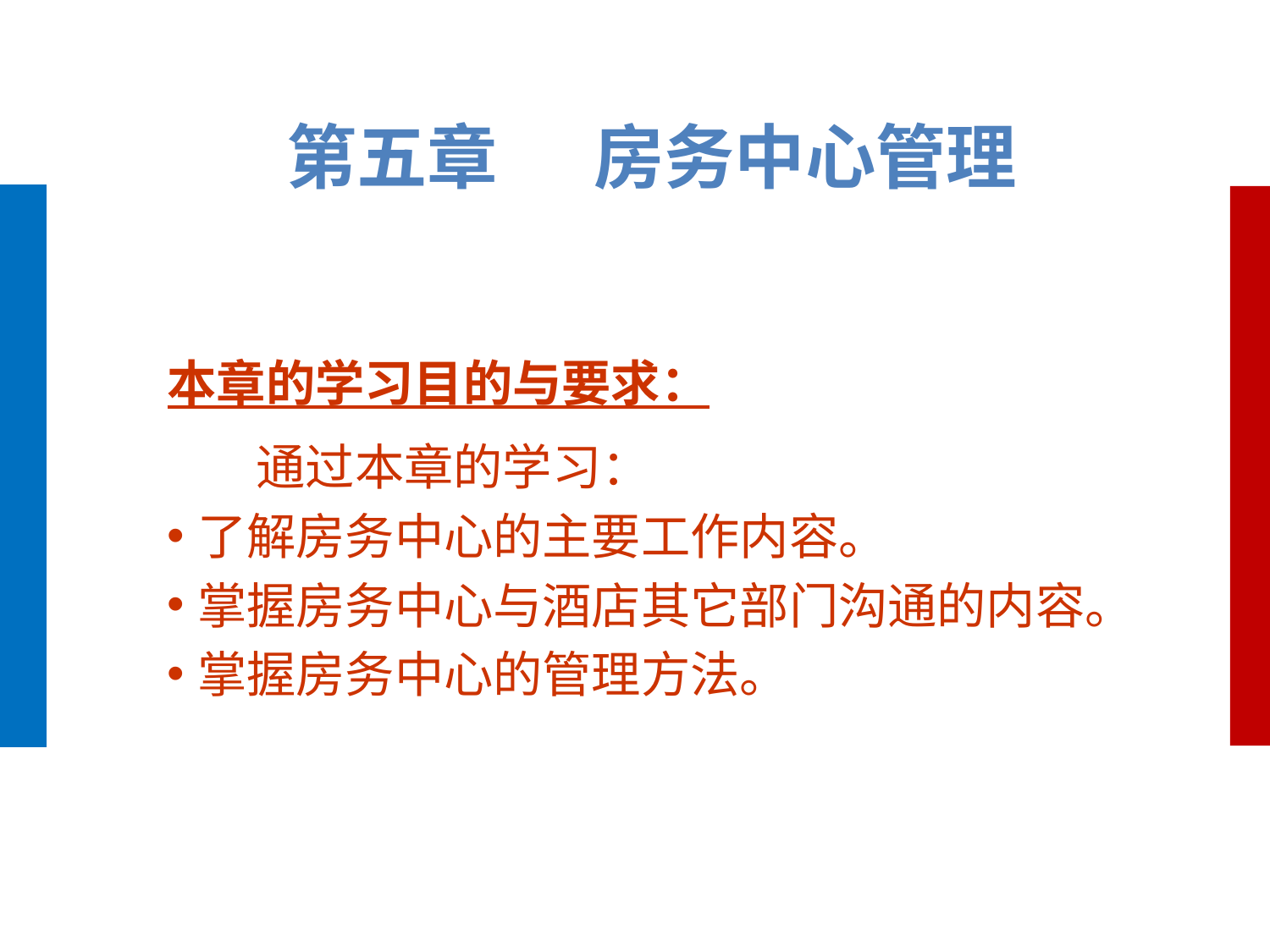

第五章      房务中心管理

本章的学习目的与要求：
       通过本章的学习：
了解房务中心的主要工作内容。
掌握房务中心与酒店其它部门沟通的内容。
掌握房务中心的管理方法。